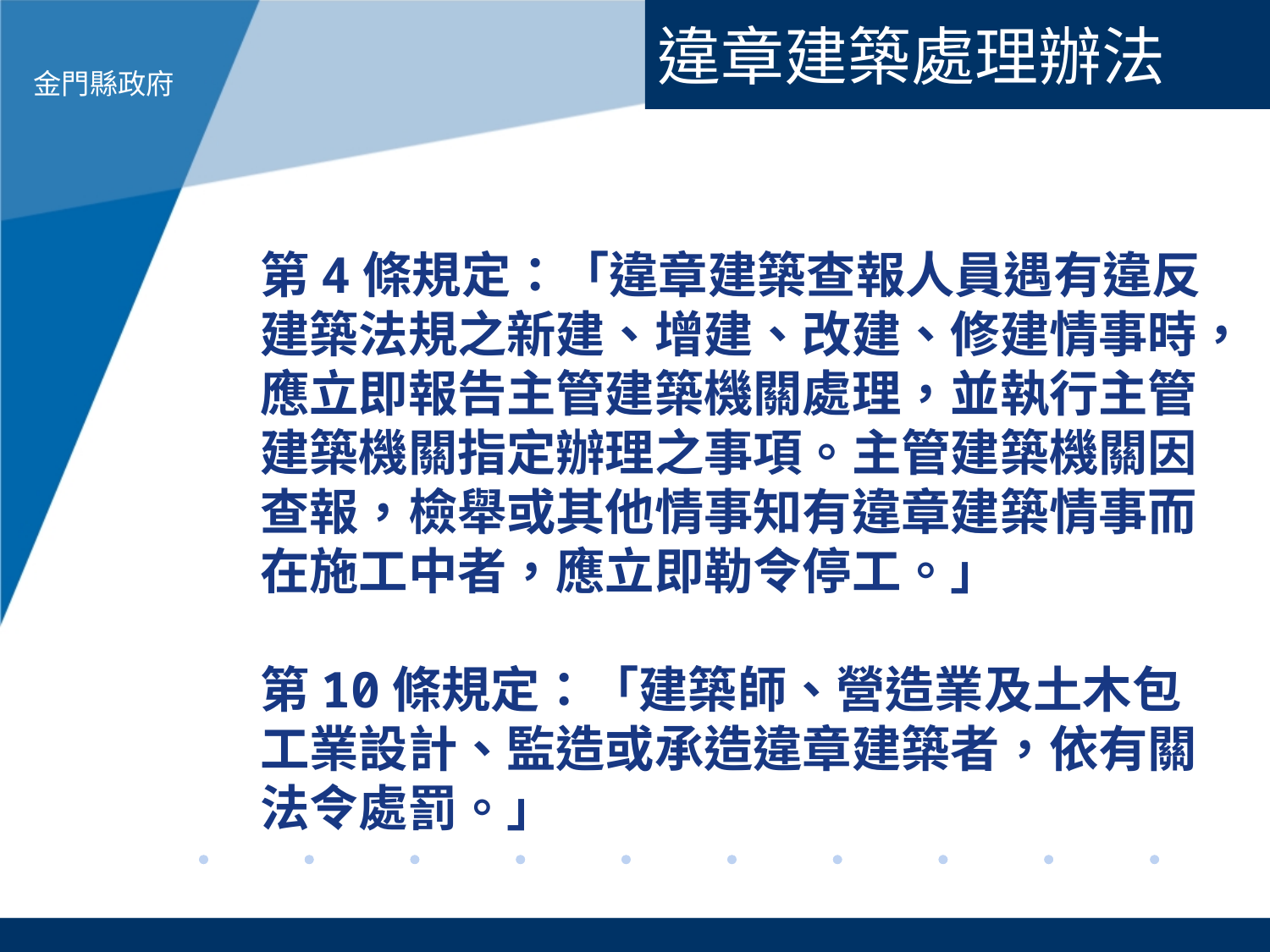

違章建築處理辦法
第4條規定：「違章建築查報人員遇有違反建築法規之新建、增建、改建、修建情事時，應立即報告主管建築機關處理，並執行主管建築機關指定辦理之事項。主管建築機關因查報，檢舉或其他情事知有違章建築情事而在施工中者，應立即勒令停工。」
第10條規定：「建築師、營造業及土木包工業設計、監造或承造違章建築者，依有關法令處罰。」